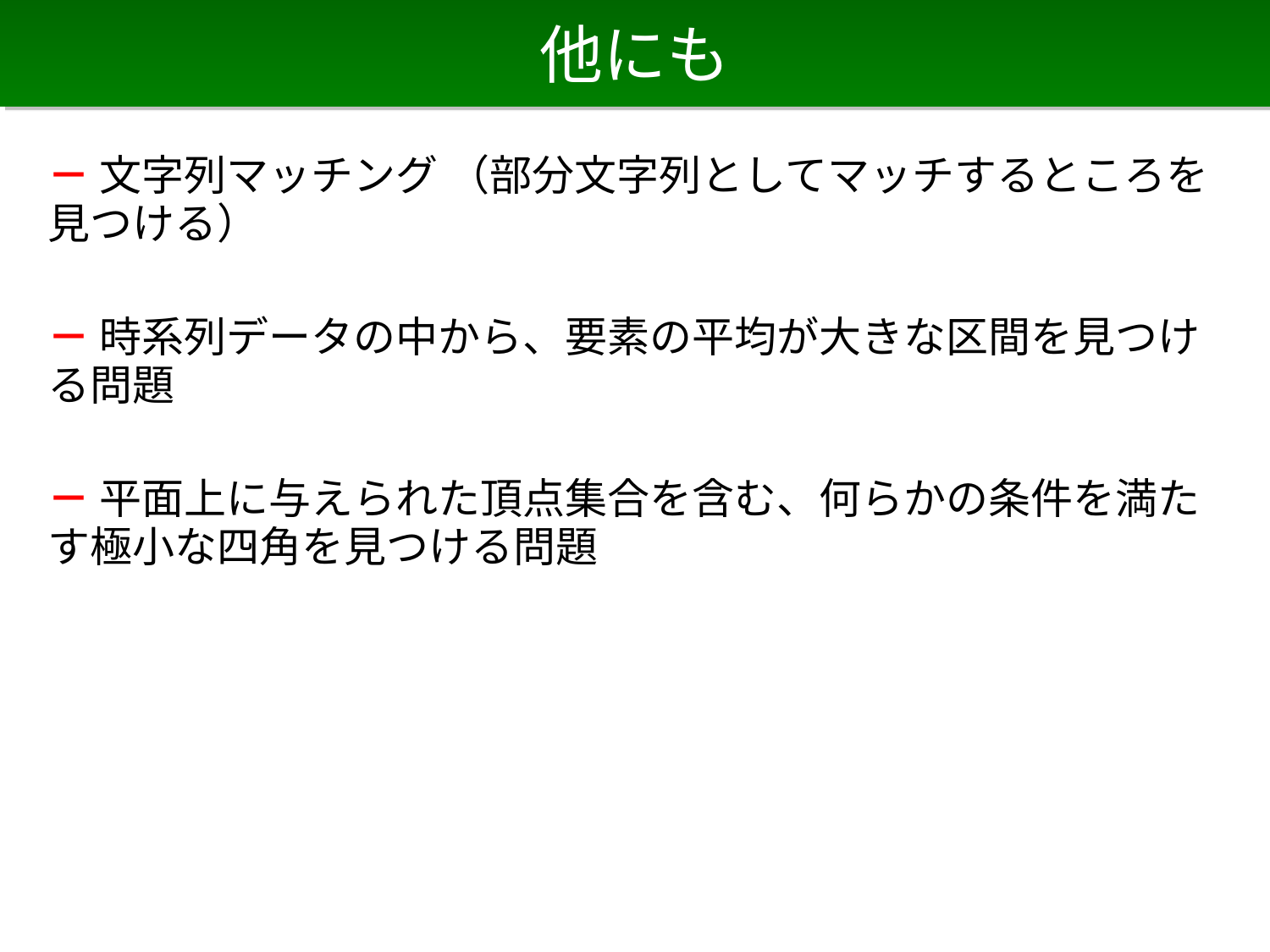

# 他にも
－ 文字列マッチング （部分文字列としてマッチするところを見つける）

－ 時系列データの中から、要素の平均が大きな区間を見つける問題

－ 平面上に与えられた頂点集合を含む、何らかの条件を満たす極小な四角を見つける問題